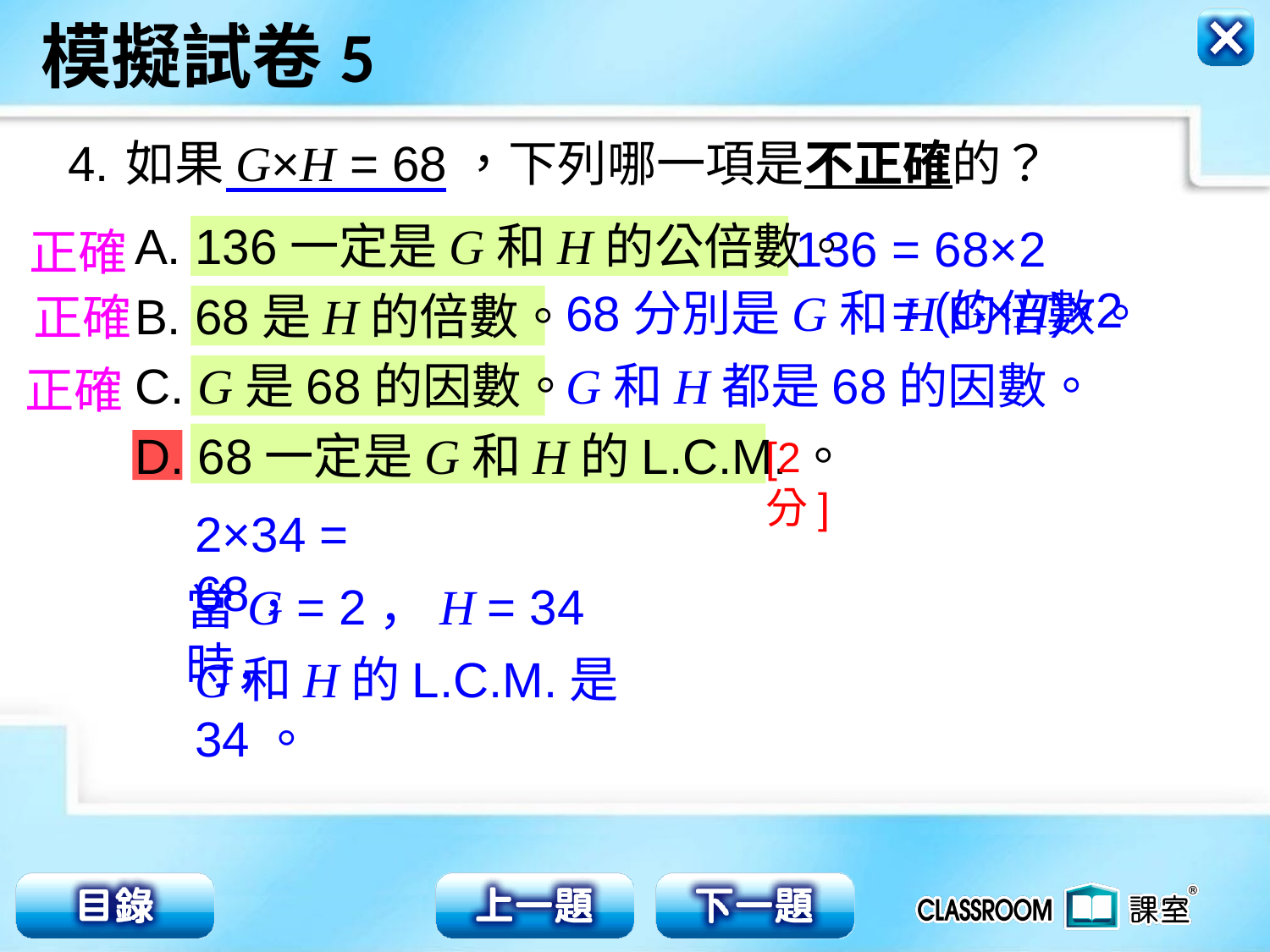

4.
如果G×H = 68，下列哪一項是不正確的？
A. 136一定是G和H的公倍數。
B. 68是H的倍數。
C. G是68的因數。
D. 68一定是G和H的L.C.M.。
136 = 68×2
正確

= (G×H)×2
68分別是G和H的倍數。
正確

G和H都是68的因數。
正確

[2分]

2×34 = 68，
當G = 2，H = 34時，
G和H的L.C.M.是34。